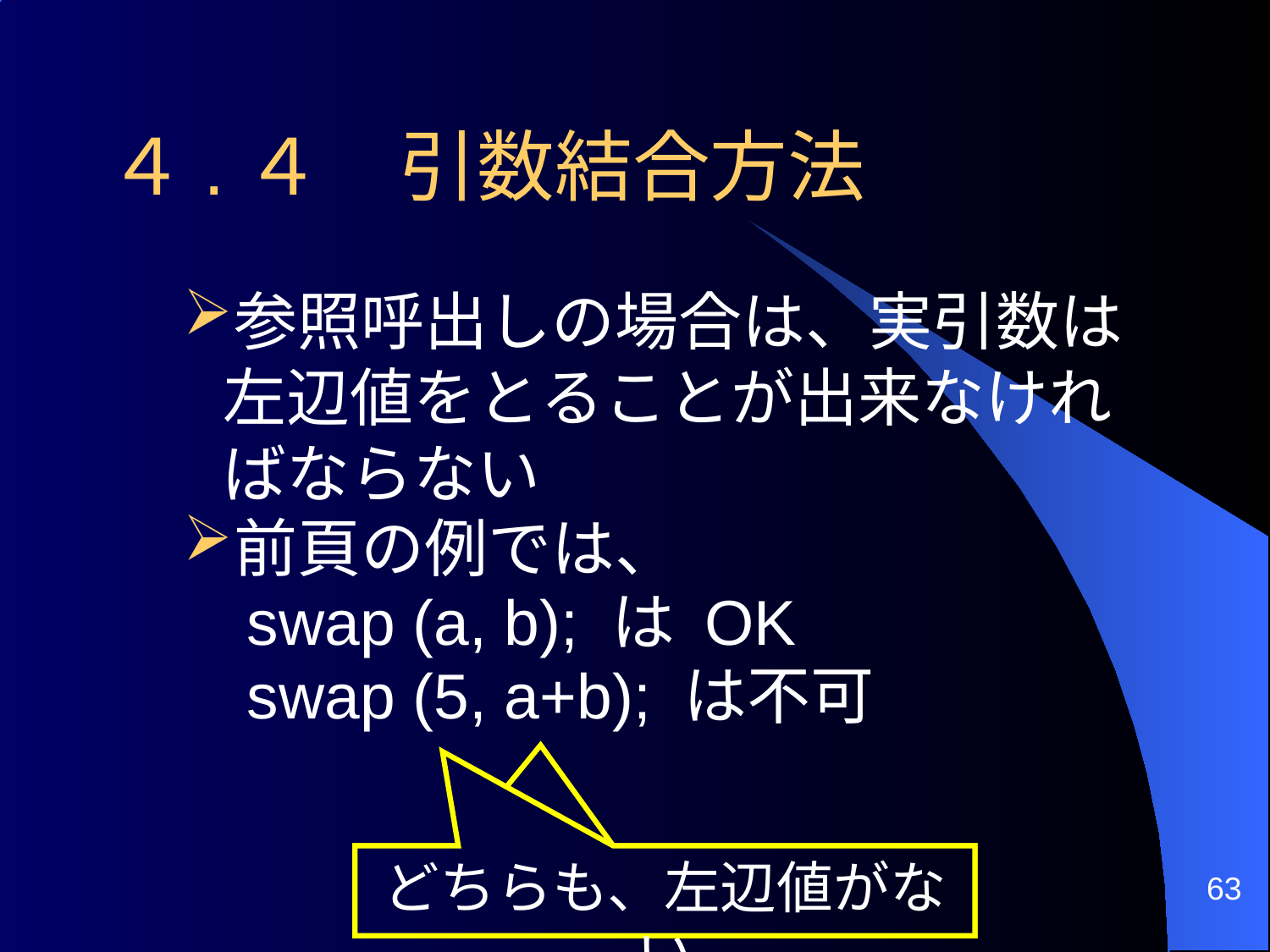

４.４　引数結合方法
参照呼出しの場合は、実引数は左辺値をとることが出来なければならない
前頁の例では、
swap (a, b); は OK
swap (5, a+b); は不可
どちらも、左辺値がない
どちらも、左辺値がない
63